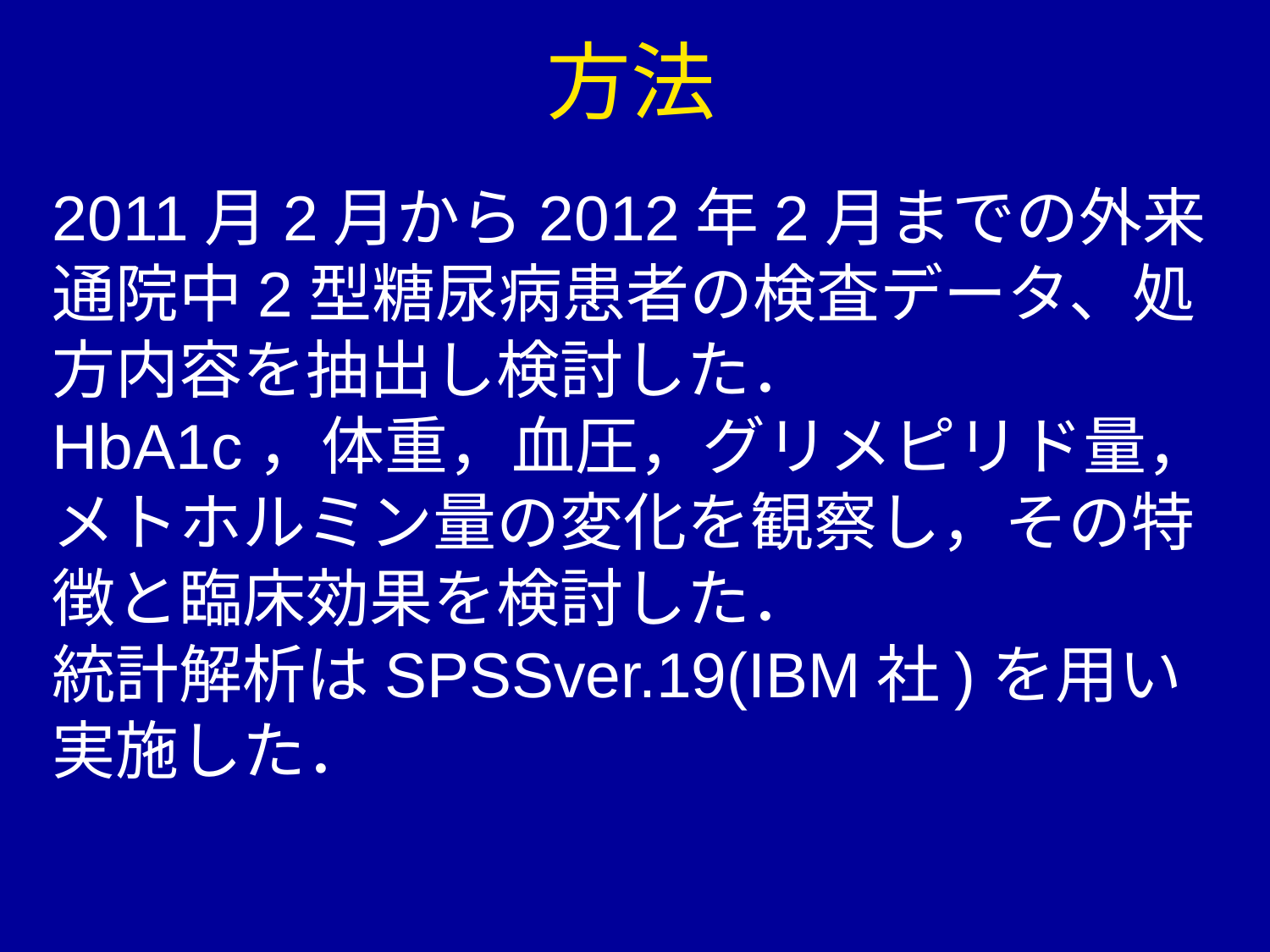

# 方法
2011月2月から2012年2月までの外来通院中2型糖尿病患者の検査データ、処方内容を抽出し検討した．
HbA1c，体重，血圧，グリメピリド量，メトホルミン量の変化を観察し，その特徴と臨床効果を検討した．
統計解析はSPSSver.19(IBM社)を用い実施した．